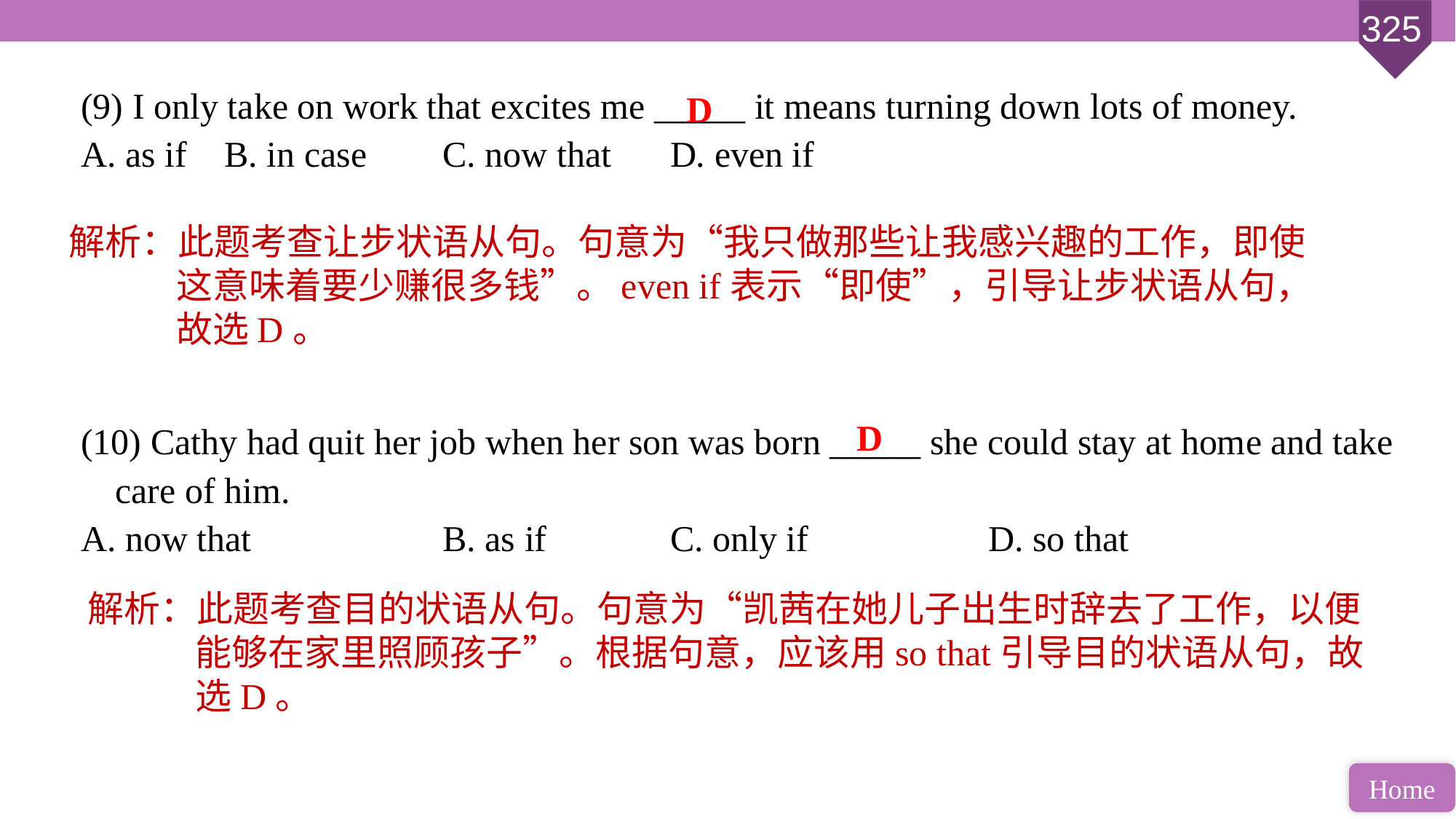

(9) I only take on work that excites me _____ it means turning down lots of money.
A. as if 	B. in case 	C. now that	 D. even if

(10) Cathy had quit her job when her son was born _____ she could stay at home and take care of him.
A. now that 		B. as if		 C. only if 		D. so that
D
解析：此题考查让步状语从句。句意为“我只做那些让我感兴趣的工作，即使这意味着要少赚很多钱”。even if表示“即使”，引导让步状语从句，故选D。
D
解析：此题考查目的状语从句。句意为“凯茜在她儿子出生时辞去了工作，以便能够在家里照顾孩子”。根据句意，应该用so that引导目的状语从句，故选D。